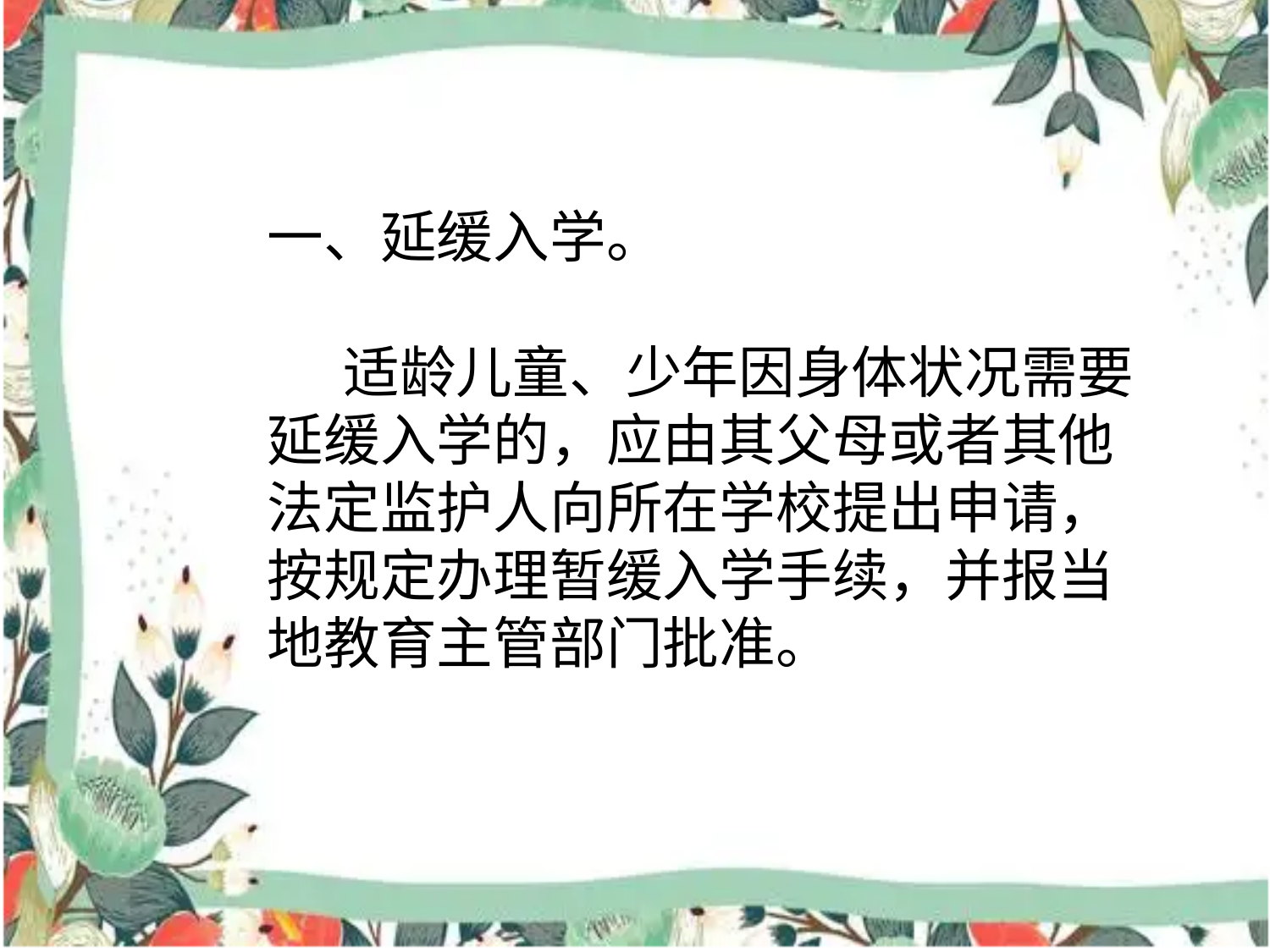

# 一、延缓入学。 适龄儿童、少年因身体状况需要延缓入学的，应由其父母或者其他法定监护人向所在学校提出申请，按规定办理暂缓入学手续，并报当地教育主管部门批准。